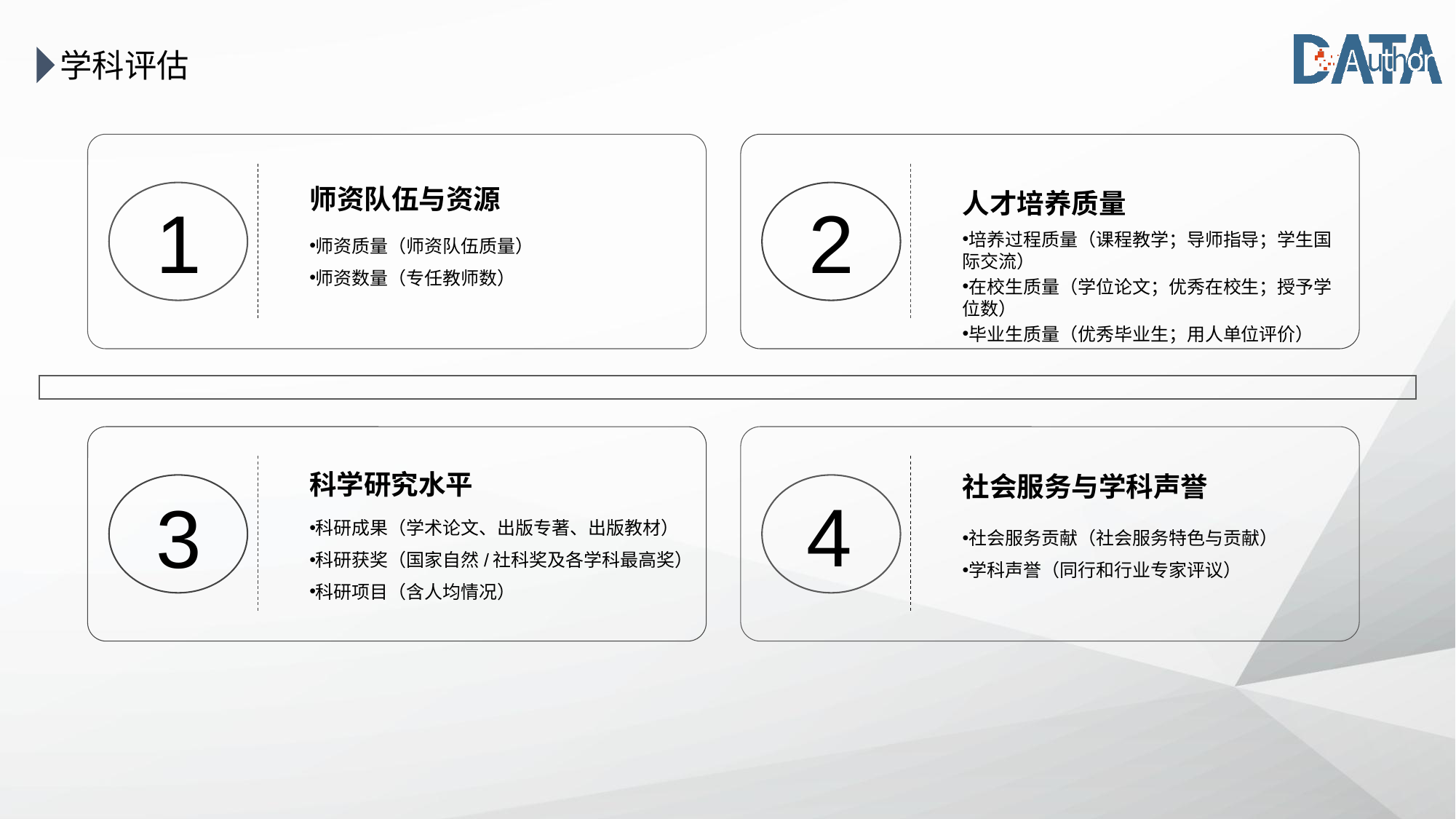

学科评估

师资队伍与资源

1
师资质量（师资队伍质量）
师资数量（专任教师数）

人才培养质量

2
培养过程质量（课程教学；导师指导；学生国际交流）
在校生质量（学位论文；优秀在校生；授予学位数）
毕业生质量（优秀毕业生；用人单位评价）

科学研究水平

3
科研成果（学术论文、出版专著、出版教材）
科研获奖（国家自然/社科奖及各学科最高奖）
科研项目（含人均情况）

社会服务与学科声誉

4
社会服务贡献（社会服务特色与贡献）
学科声誉（同行和行业专家评议）